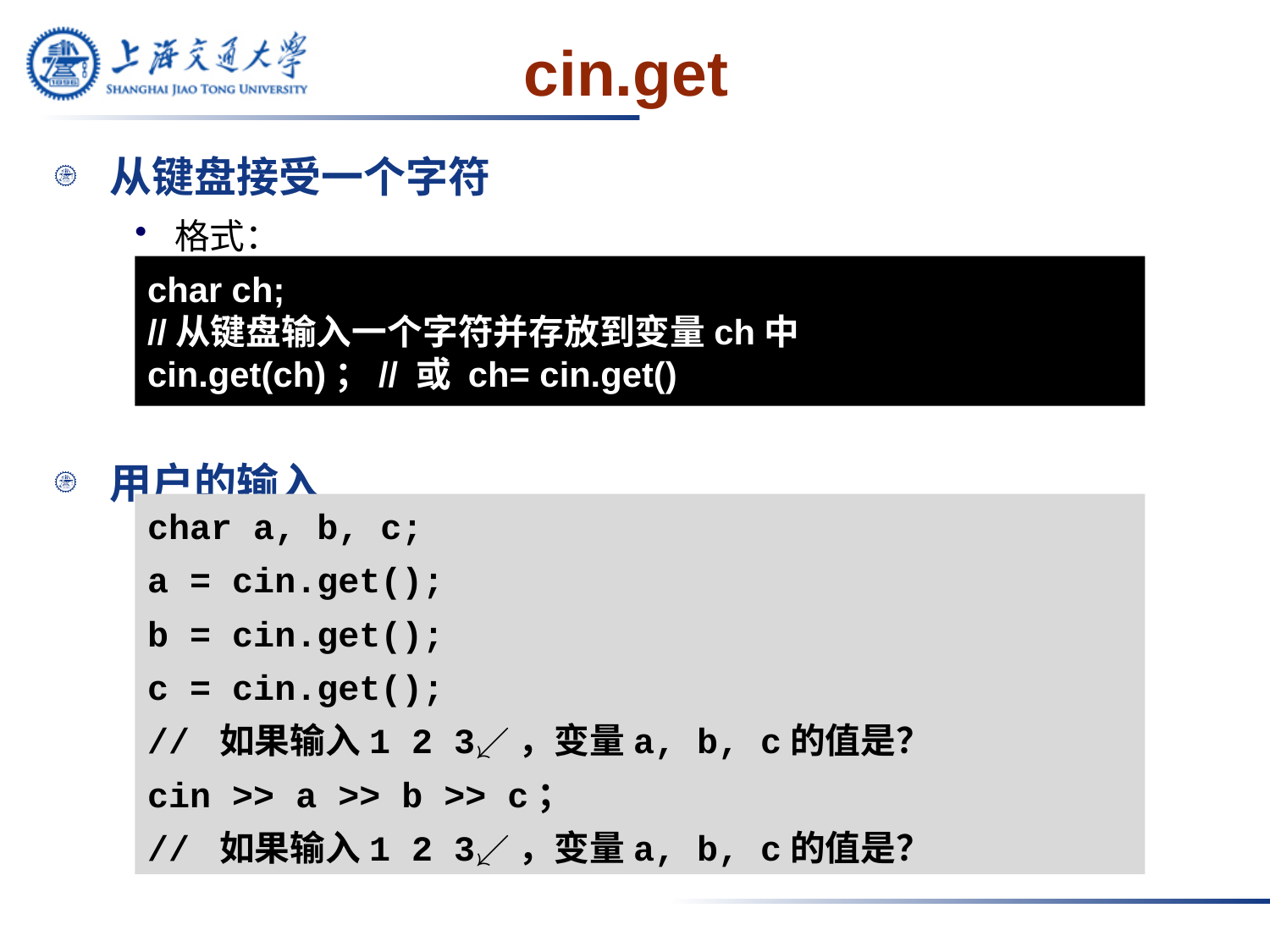

# cin.get
从键盘接受一个字符
格式：

用户的输入
cin.get()可以接收任意的字符，包括空白字符
char ch;
//从键盘输入一个字符并存放到变量ch中
cin.get(ch)；// 或 ch= cin.get()
char a, b, c;
a = cin.get();
b = cin.get();
c = cin.get();
// 如果输入1 2 3↙，变量a, b, c的值是？
cin >> a >> b >> c；
// 如果输入1 2 3↙，变量a, b, c的值是？